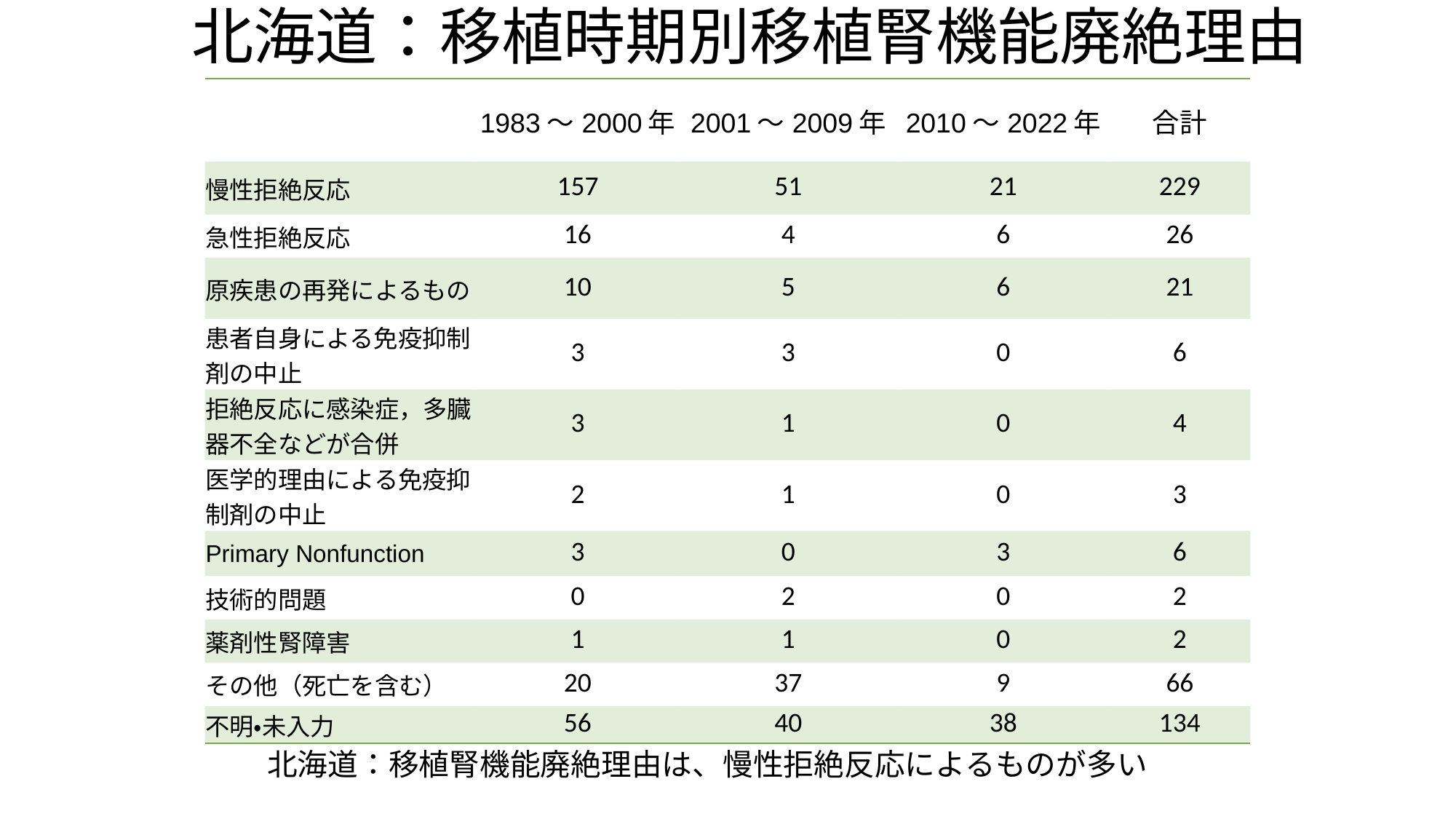

# 北海道：移植時期別移植腎機能廃絶理由
|  | 1983～2000年 | 2001～2009年 | 2010～2022年 | 合計 |
| --- | --- | --- | --- | --- |
| 慢性拒絶反応 | 157 | 51 | 21 | 229 |
| 急性拒絶反応 | 16 | 4 | 6 | 26 |
| 原疾患の再発によるもの | 10 | 5 | 6 | 21 |
| 患者自身による免疫抑制剤の中止 | 3 | 3 | 0 | 6 |
| 拒絶反応に感染症，多臓器不全などが合併 | 3 | 1 | 0 | 4 |
| 医学的理由による免疫抑制剤の中止 | 2 | 1 | 0 | 3 |
| Primary Nonfunction | 3 | 0 | 3 | 6 |
| 技術的問題 | 0 | 2 | 0 | 2 |
| 薬剤性腎障害 | 1 | 1 | 0 | 2 |
| その他（死亡を含む） | 20 | 37 | 9 | 66 |
| 不明・未入力 | 56 | 40 | 38 | 134 |
北海道：移植腎機能廃絶理由は、慢性拒絶反応によるものが多い